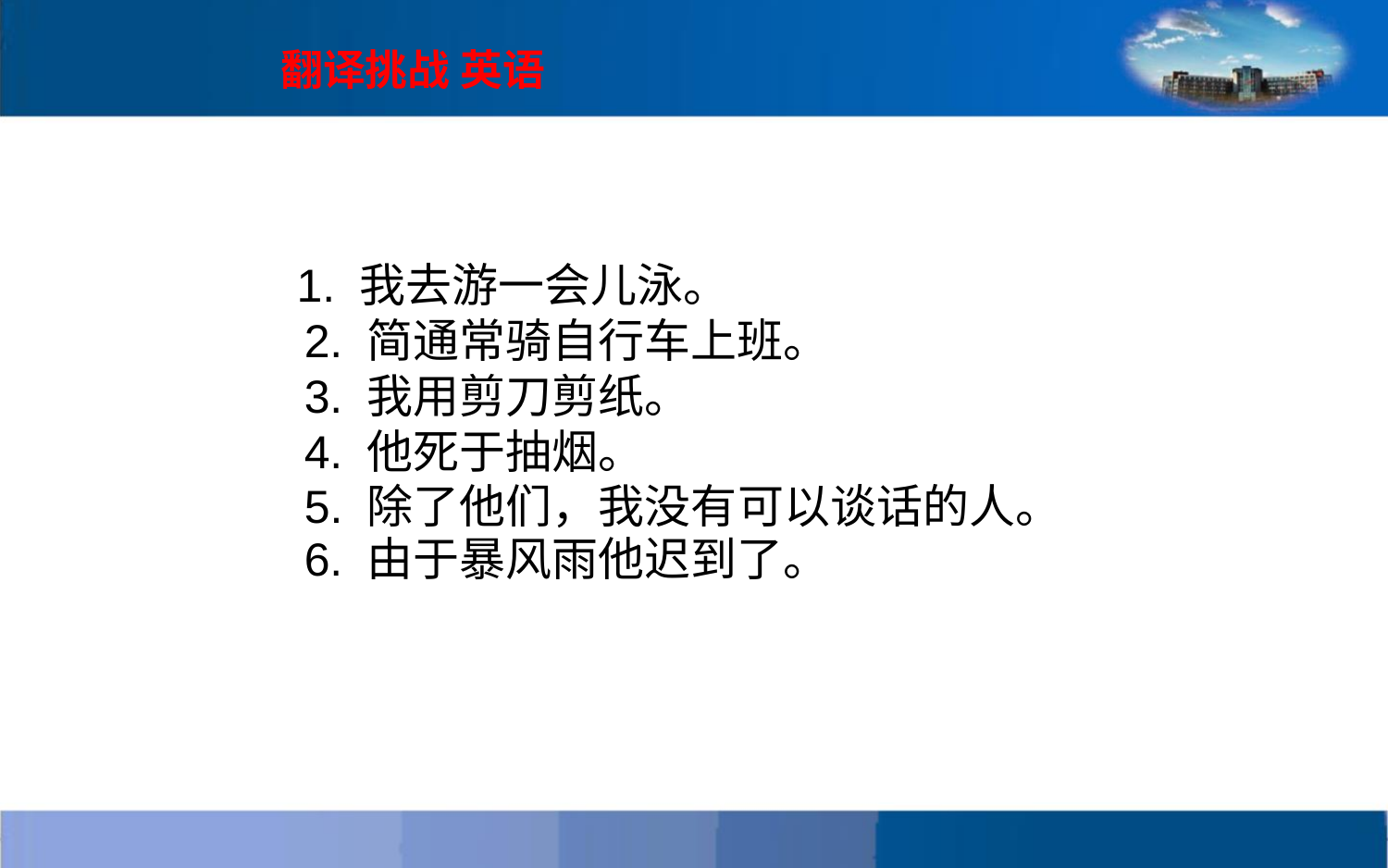

翻译挑战 英语
1. 我去游一会儿泳。
2. 简通常骑自行车上班。
3. 我用剪刀剪纸。
4. 他死于抽烟。
5. 除了他们，我没有可以谈话的人。
6. 由于暴风雨他迟到了。